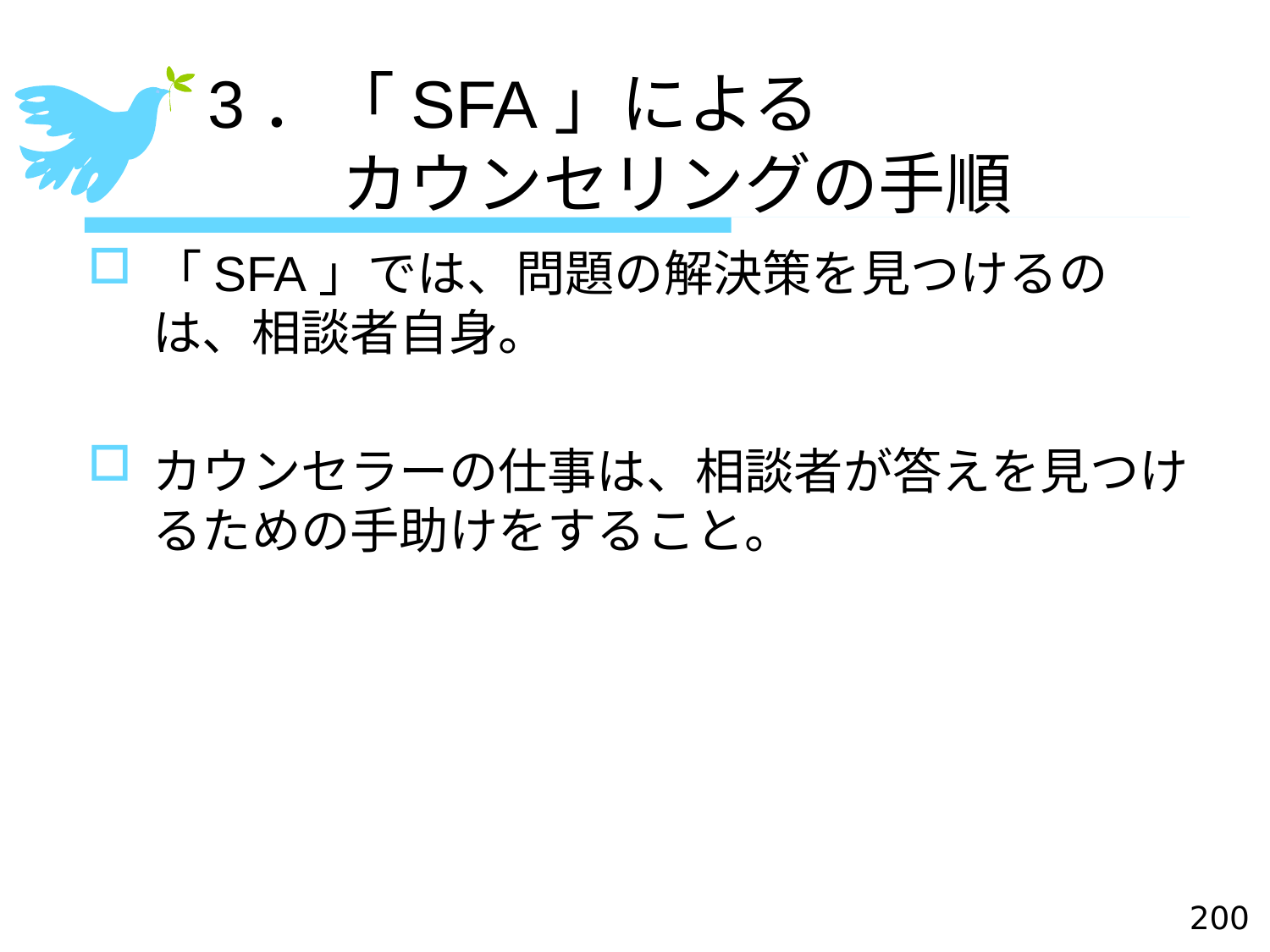

# 3．「SFA」による 　　カウンセリングの手順
「SFA」では、問題の解決策を見つけるのは、相談者自身。

カウンセラーの仕事は、相談者が答えを見つけるための手助けをすること。
200